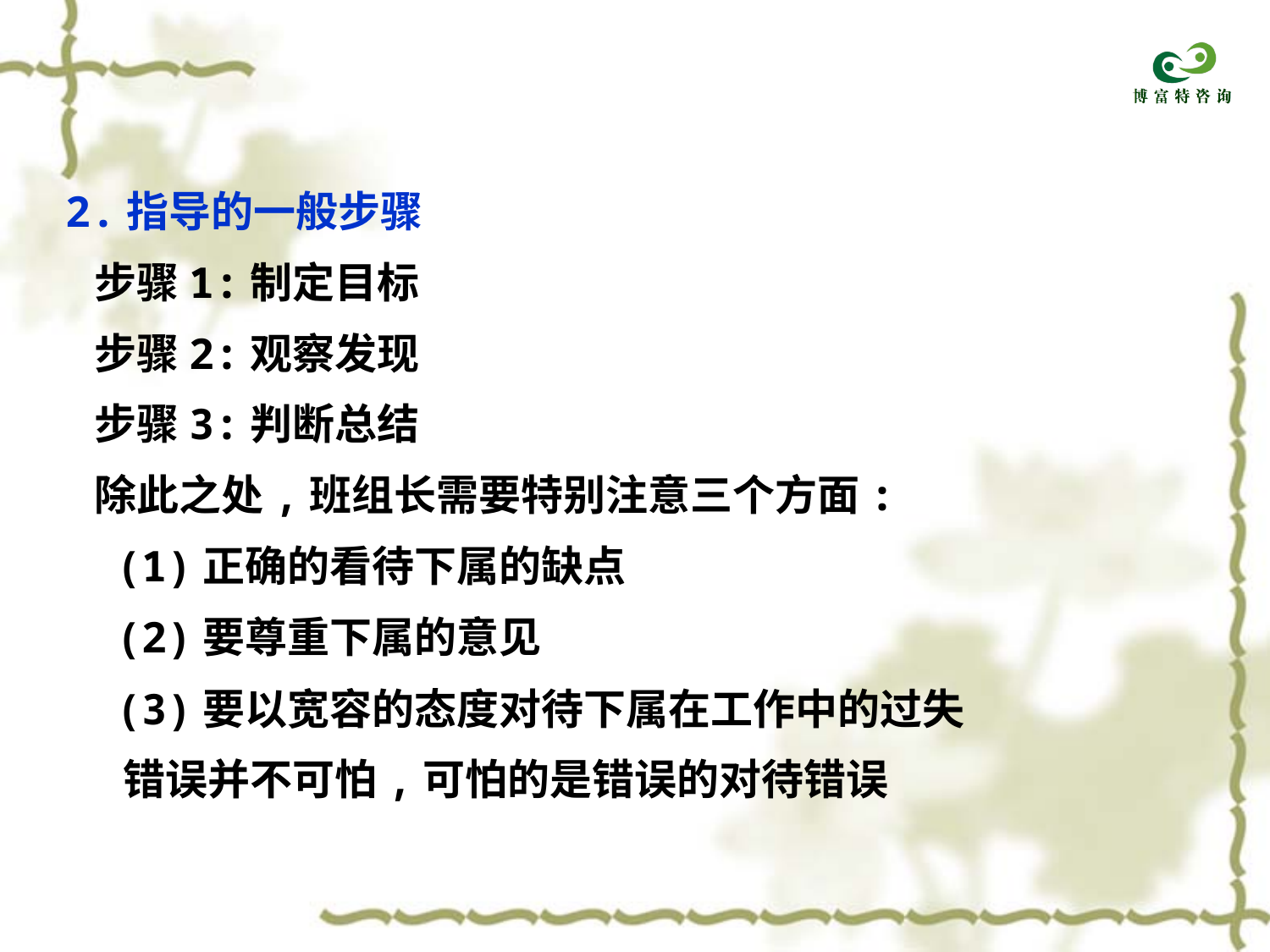

2.指导的一般步骤
  步骤1:制定目标
  步骤2:观察发现
  步骤3:判断总结
  除此之处,班组长需要特别注意三个方面:
  (1)正确的看待下属的缺点
  (2)要尊重下属的意见
  (3)要以宽容的态度对待下属在工作中的过失
     错误并不可怕,可怕的是错误的对待错误